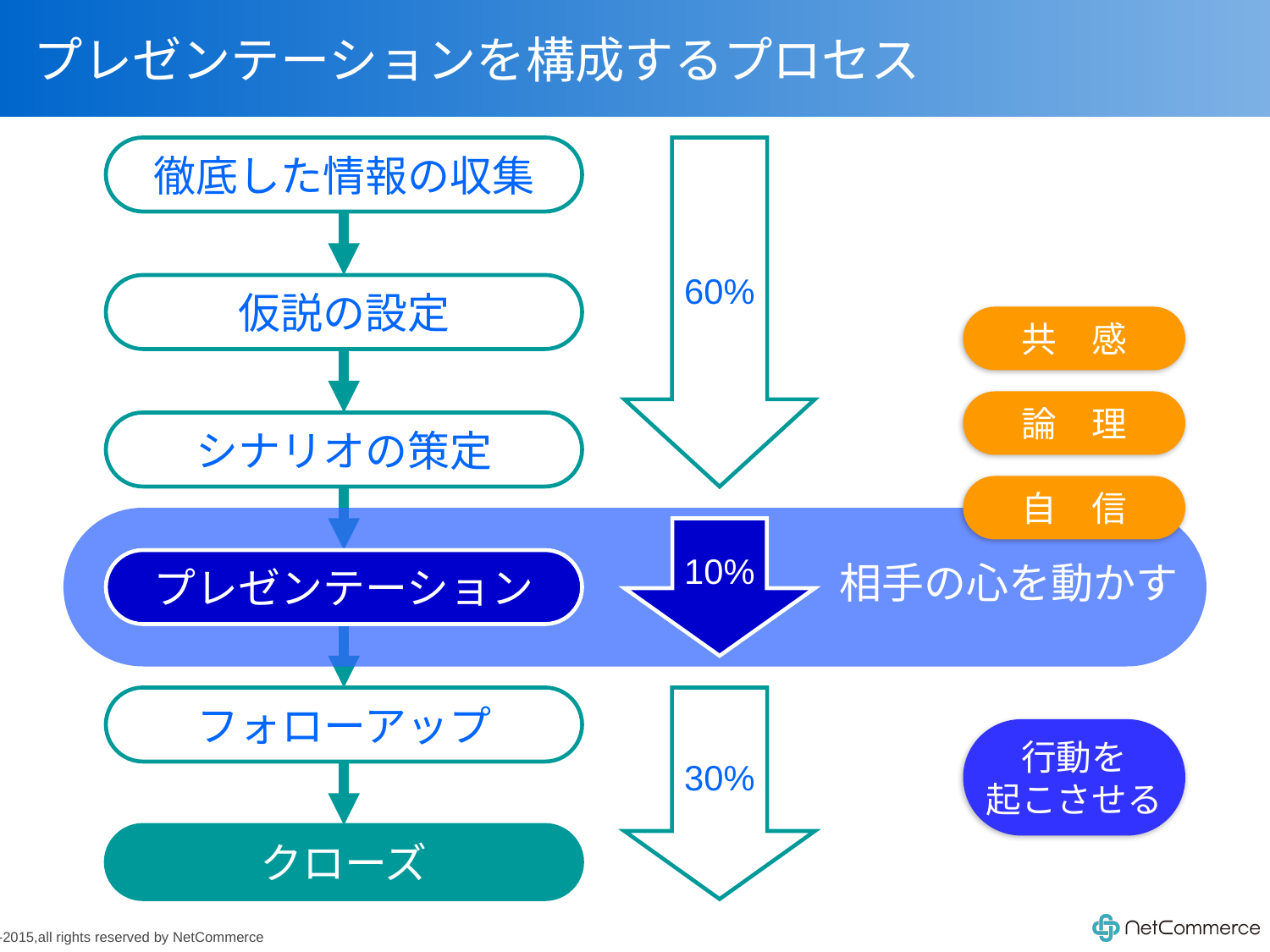

# プレゼンテーションを構成するプロセス
徹底した情報の収集
仮説の設定
シナリオの策定
60%
共　感
論　理
自　信

10%
プレゼンテーション
相手の心を動かす
10%
プレゼンテーション
フォローアップ
クローズ
30%
行動を
起こさせる